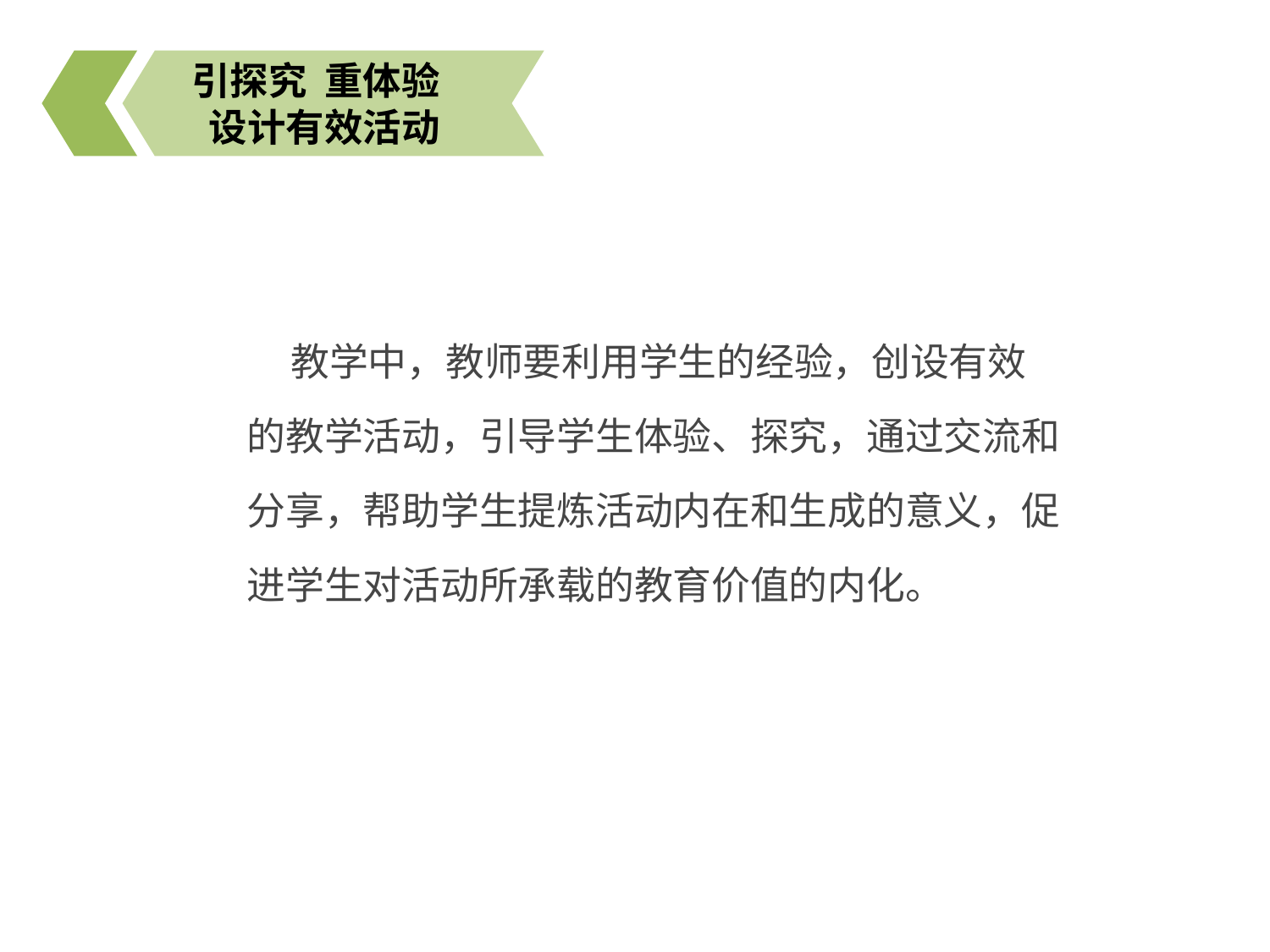

引探究  重体验
设计有效活动
    教学中，教师要利用学生的经验，创设有效的教学活动，引导学生体验、探究，通过交流和分享，帮助学生提炼活动内在和生成的意义，促进学生对活动所承载的教育价值的内化。